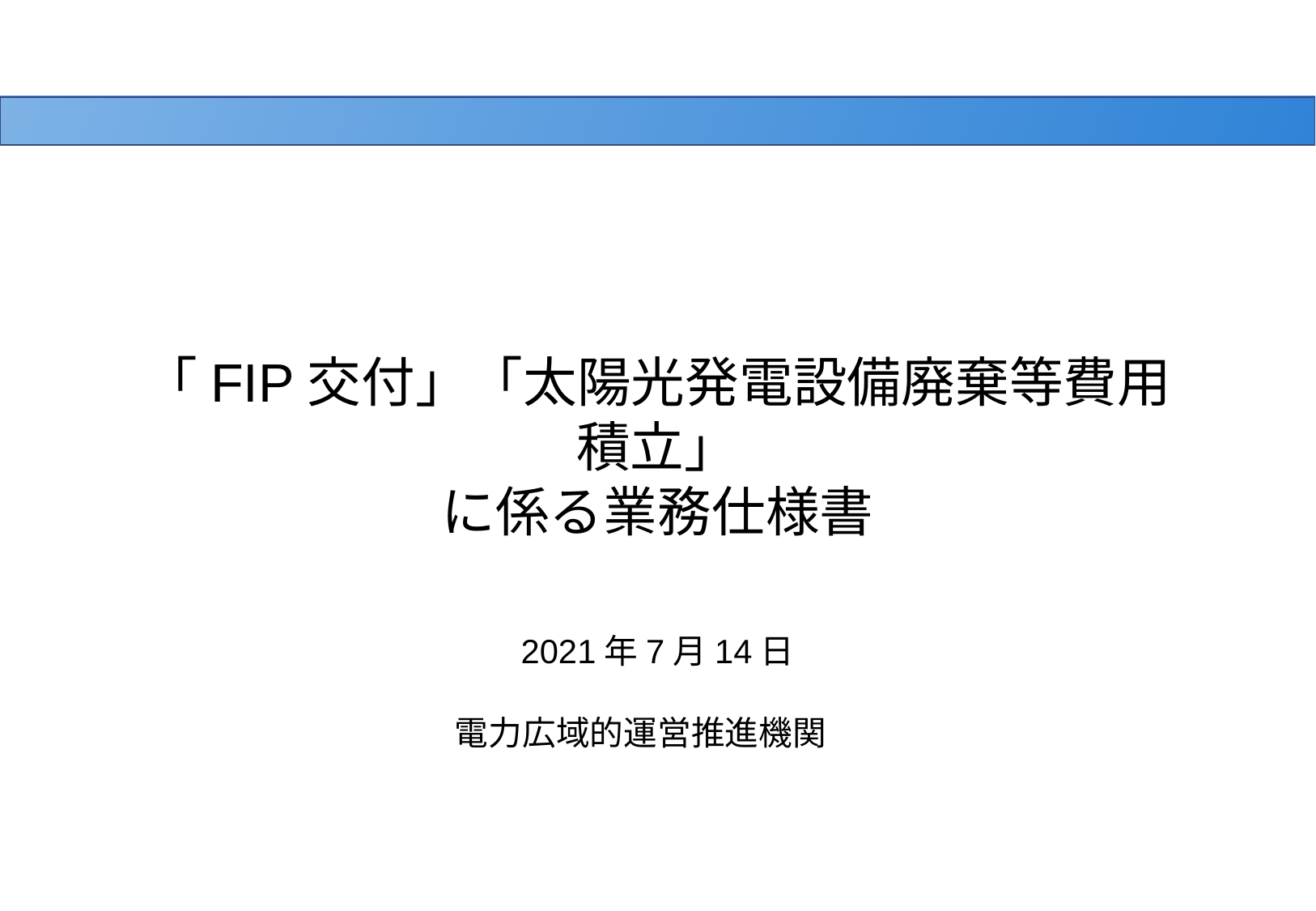

# 「FIP交付」「太陽光発電設備廃棄等費用積立」 に係る業務仕様書
2021年7月14日

電力広域的運営推進機関